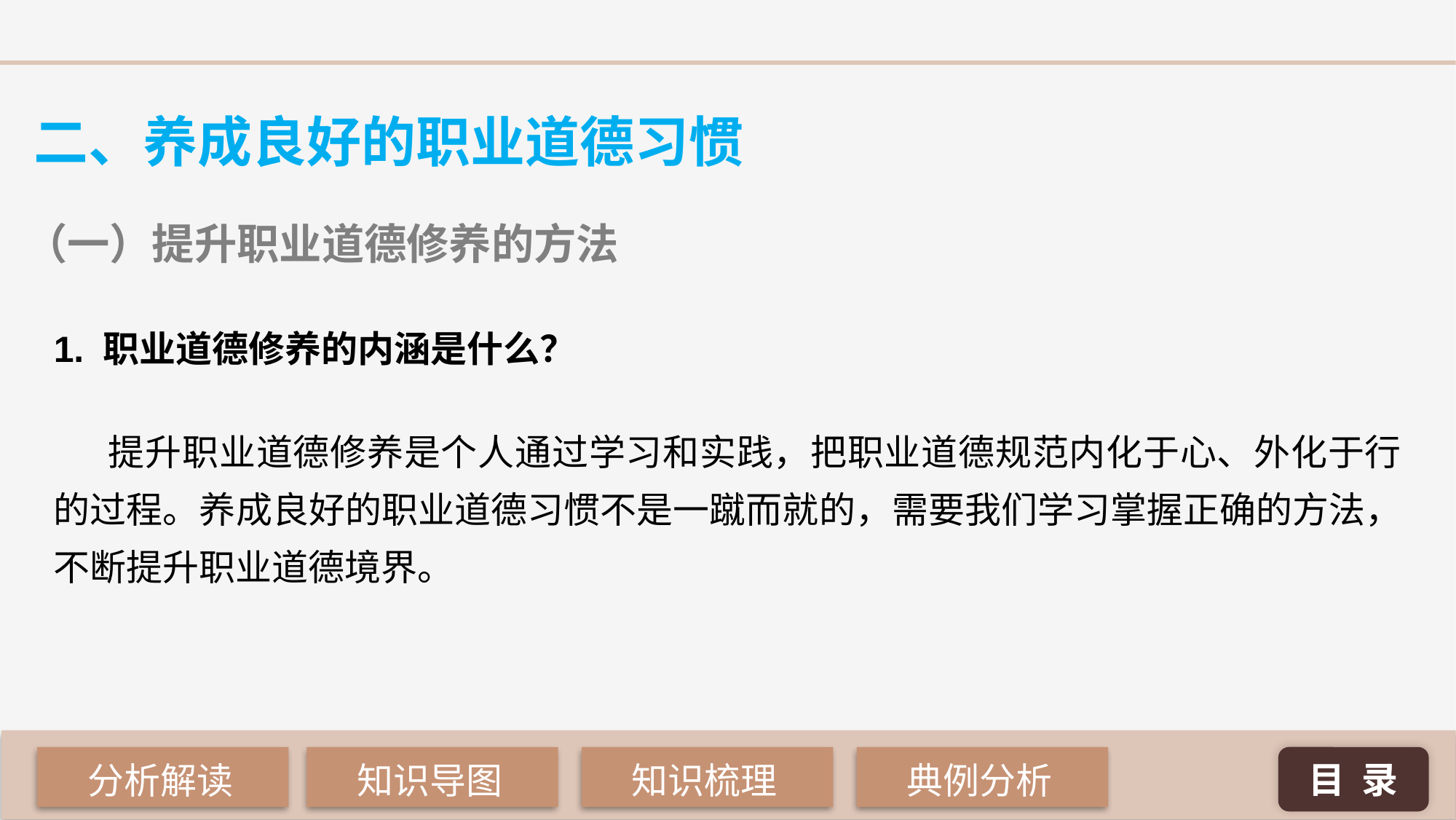

二、养成良好的职业道德习惯
（一）提升职业道德修养的方法
1. 职业道德修养的内涵是什么？
提升职业道德修养是个人通过学习和实践，把职业道德规范内化于心、外化于行的过程。养成良好的职业道德习惯不是一蹴而就的，需要我们学习掌握正确的方法，不断提升职业道德境界。